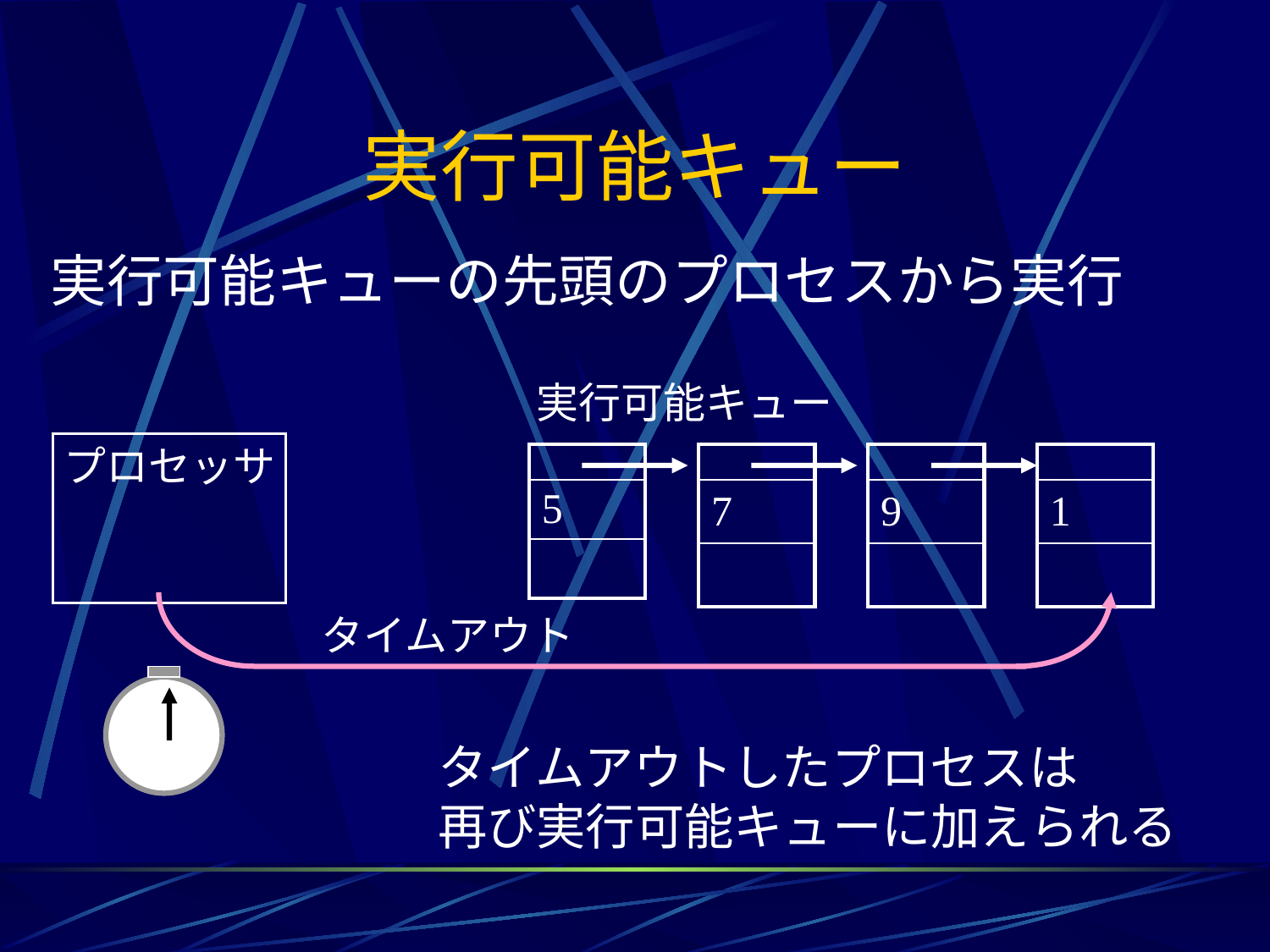

# 実行可能キュー
実行可能キューの先頭のプロセスから実行
実行可能キュー

プロセッサ
|  |
| --- |
| 5 |
|  |
|  |
| --- |
| 7 |
|  |
|  |
| --- |
| 9 |
|  |
|  |
| --- |
| 1 |
|  |

タイムアウト

タイムアウトしたプロセスは
再び実行可能キューに加えられる